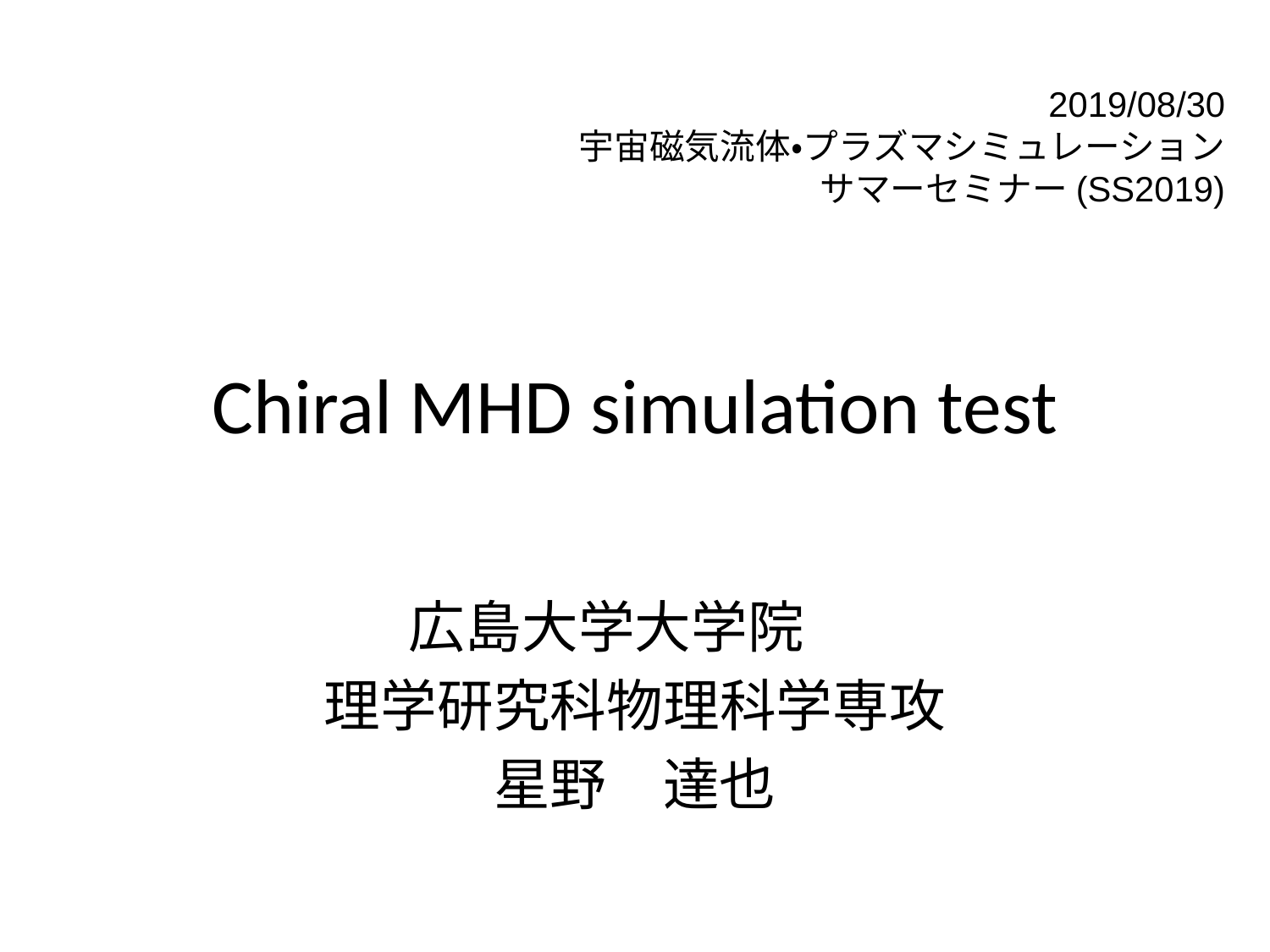

2019/08/30
宇宙磁気流体・プラズマシミュレーション
サマーセミナー(SS2019)
# Chiral MHD simulation test
広島大学大学院
理学研究科物理科学専攻
星野　達也